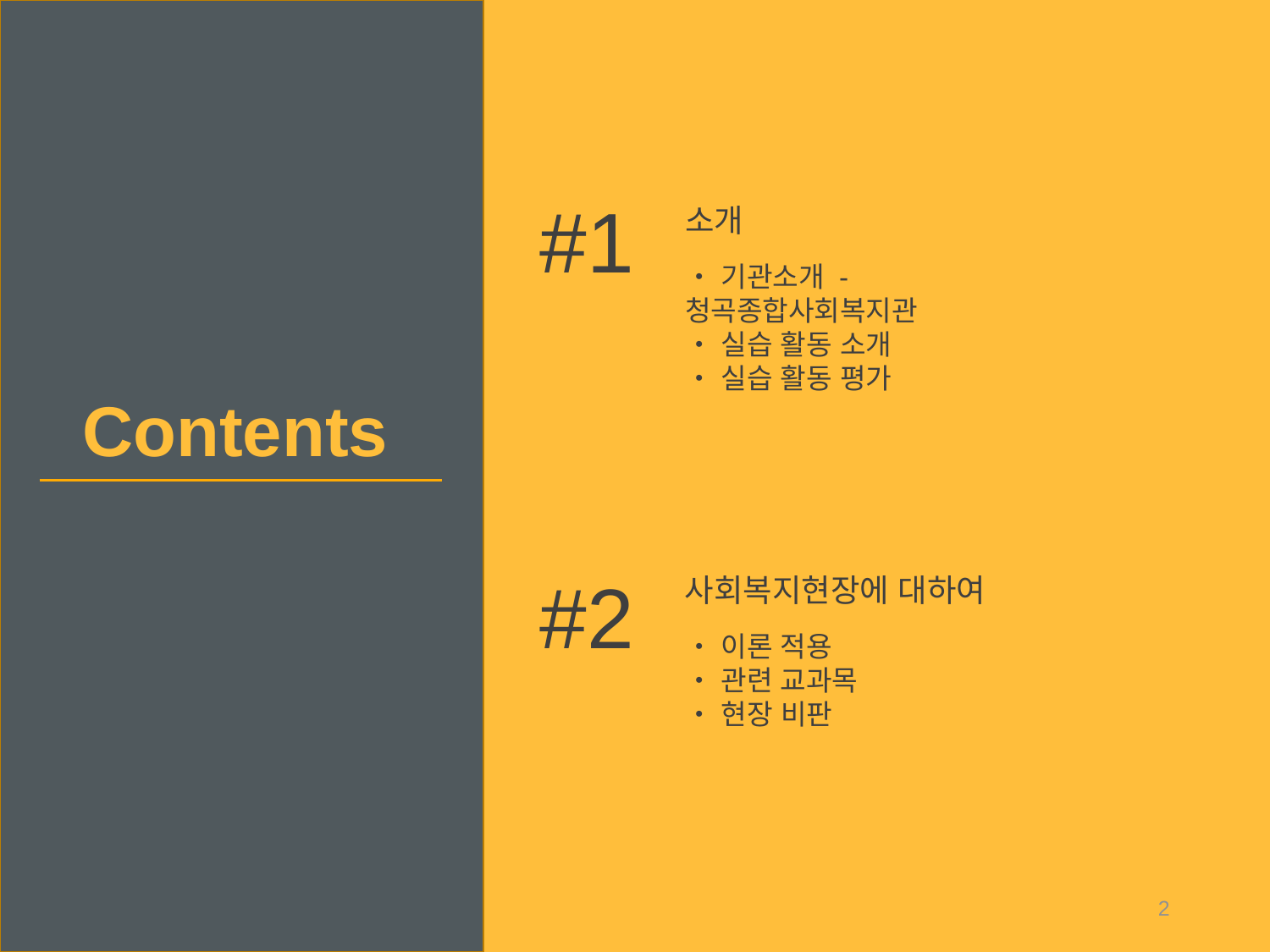

#1
소개
・ 기관소개 - 청곡종합사회복지관
・ 실습 활동 소개
・ 실습 활동 평가
Contents
#2
사회복지현장에 대하여
・ 이론 적용
・ 관련 교과목
・ 현장 비판
2